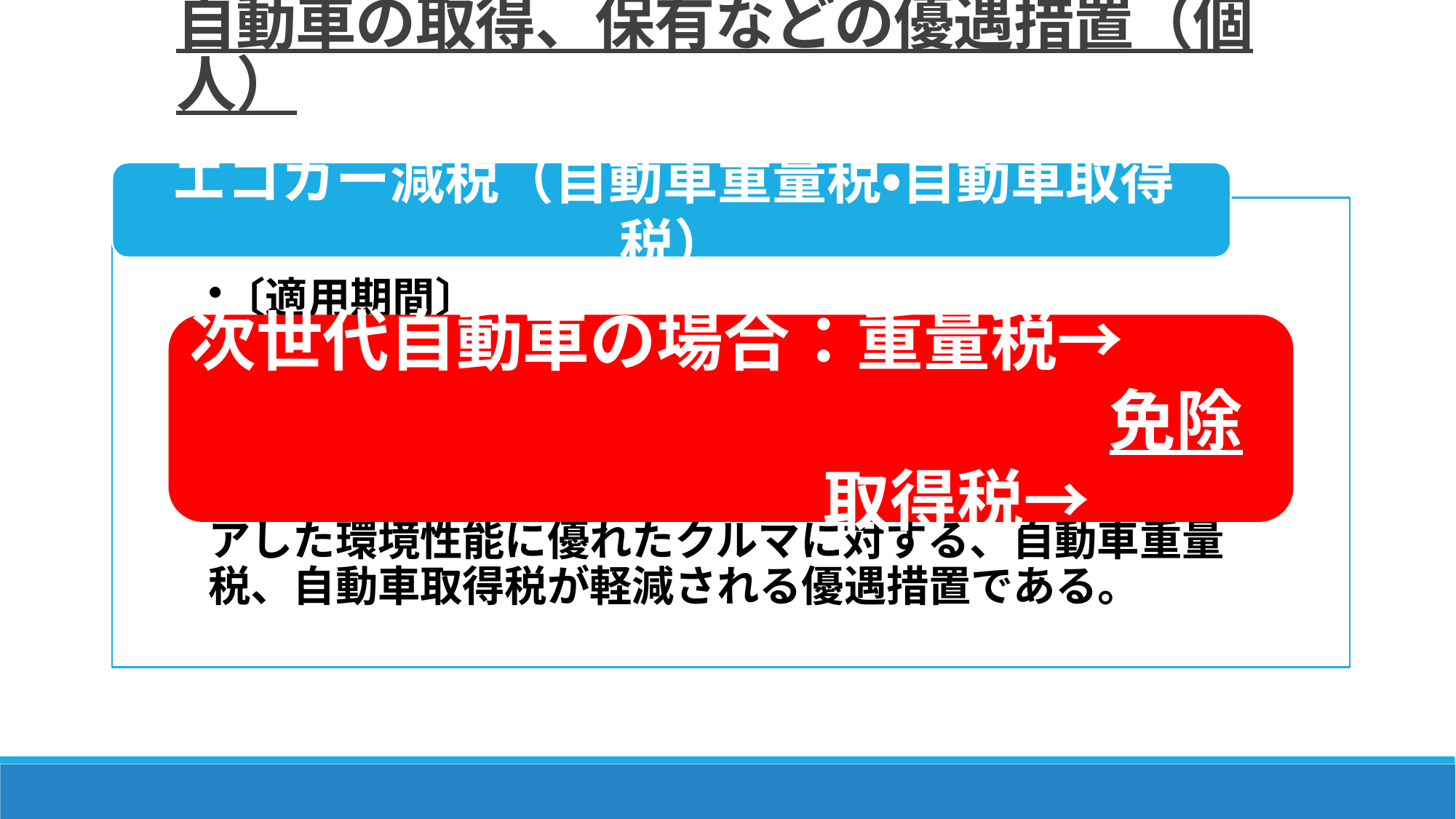

自動車の取得、保有などの優遇措置（個人）
〔適用期間〕
　取得税：２０１７/４/１～２０１９/３/３１
　重量税：２０１７/５/１～２０１９/４/３０
〔内容〕
　国土交通省が定める排出ガスと燃費の基準値をクリアした環境性能に優れたクルマに対する、自動車重量税、自動車取得税が軽減される優遇措置である。
エコカー減税（自動車重量税・自動車取得税）
次世代自動車の場合：重量税→ 　　　　　　　　　　　　　　
                                          取得税→
免除